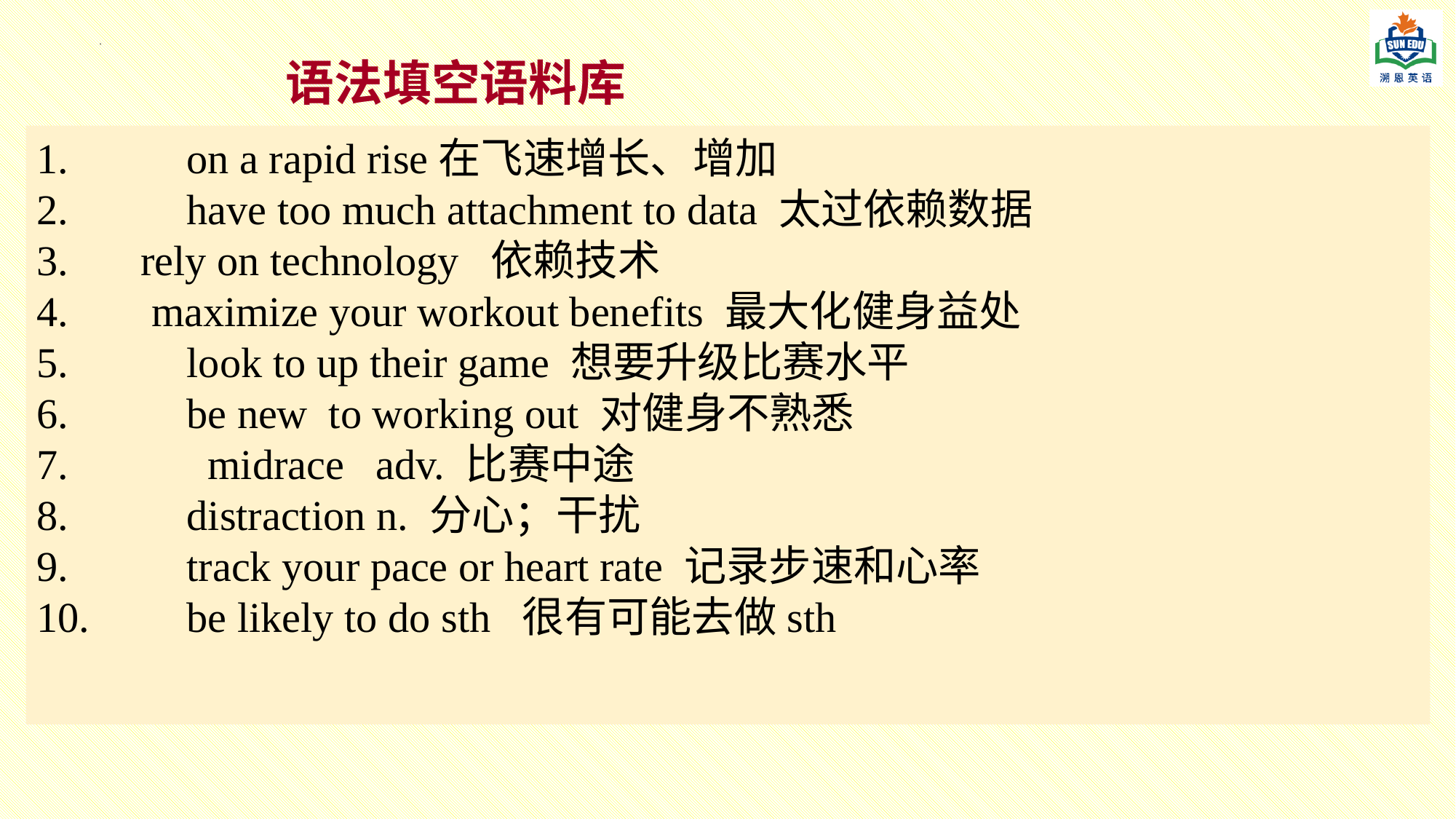

语法填空语料库
	on a rapid rise在飞速增长、增加
	have too much attachment to data 太过依赖数据
      rely on technology  依赖技术
       maximize your workout benefits 最大化健身益处
	look to up their game 想要升级比赛水平
	be new  to working out 对健身不熟悉
	  midrace   adv. 比赛中途
	distraction n. 分心；干扰
	track your pace or heart rate 记录步速和心率
  	be likely to do sth  很有可能去做sth